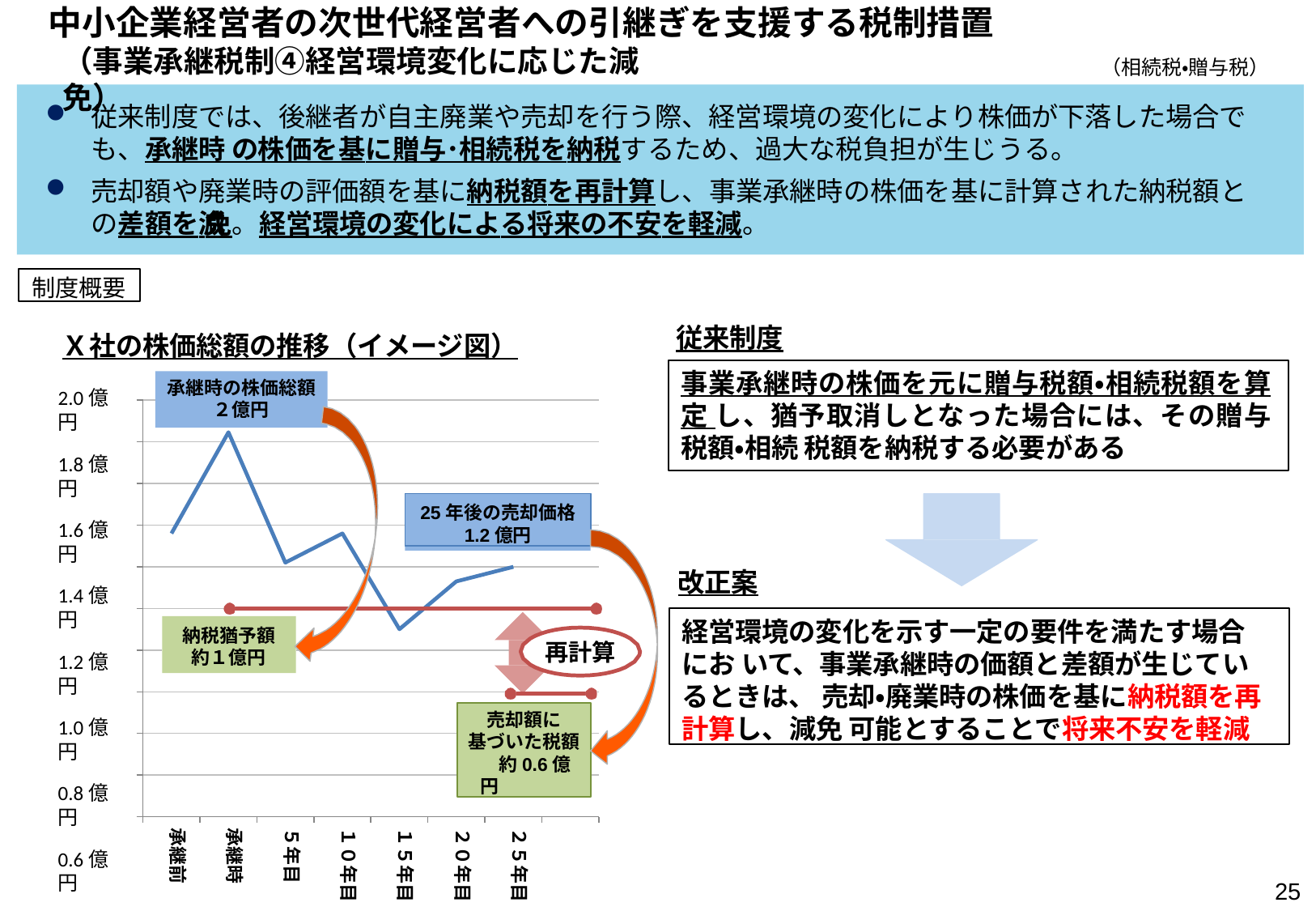

# 中小企業経営者の次世代経営者への引継ぎを支援する税制措置
（事業承継税制④経営環境変化に応じた減免）
（相続税・贈与税）

従来制度では、後継者が自主廃業や売却を行う際、経営環境の変化により株価が下落した場合でも、承継時 の株価を基に贈与･相続税を納税するため、過大な税負担が生じうる。
売却額や廃業時の評価額を基に納税額を再計算し、事業承継時の株価を基に計算された納税額との差額を減 免。経営環境の変化による将来の不安を軽減。
制度概要
従来制度
Ｘ社の株価総額の推移（イメージ図）

事業承継時の株価を元に贈与税額・相続税額を算定 し、猶予取消しとなった場合には、その贈与税額・相続 税額を納税する必要がある

承継時の株価総額
２億円
2.0億円
1.8億円
1.6億円
1.4億円
1.2億円
1.0億円
0.8億円
0.6億円
0.4億円
0.2億円
0.0億円

25年後の売却価格
1.2億円

改正案

経営環境の変化を示す一定の要件を満たす場合にお いて、事業承継時の価額と差額が生じているときは、 売却・廃業時の株価を基に納税額を再計算し、減免 可能とすることで将来不安を軽減

納税猶予額 約１億円

再計算

売却額に 基づいた税額
約0.6億円

１０年目
１５年目
２０年目
２５年目
承継前
承継時
５年目
25